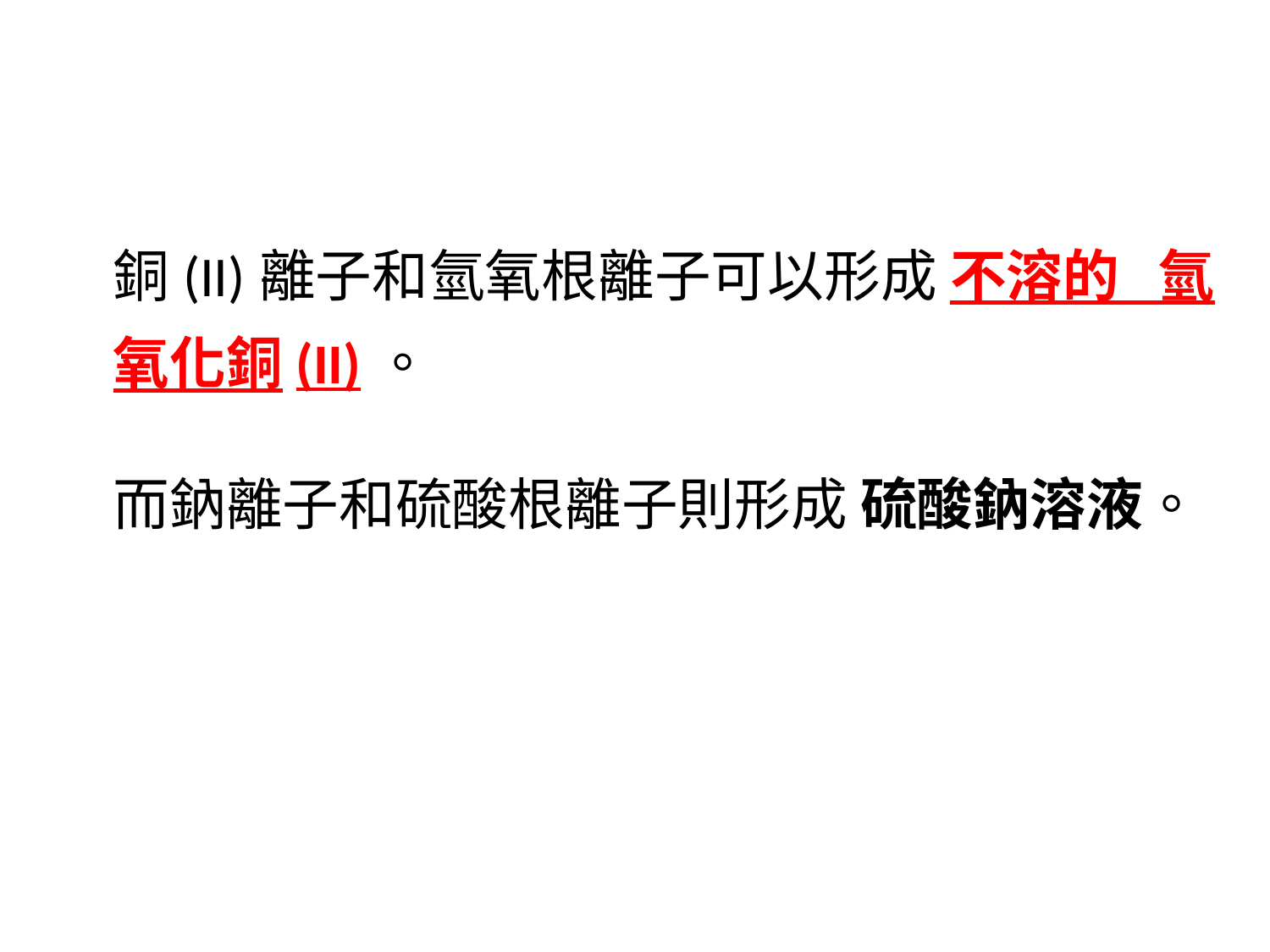

銅(II)離子和氫氧根離子可以形成 不溶的   氫氧化銅(II)。
而鈉離子和硫酸根離子則形成 硫酸鈉溶液。